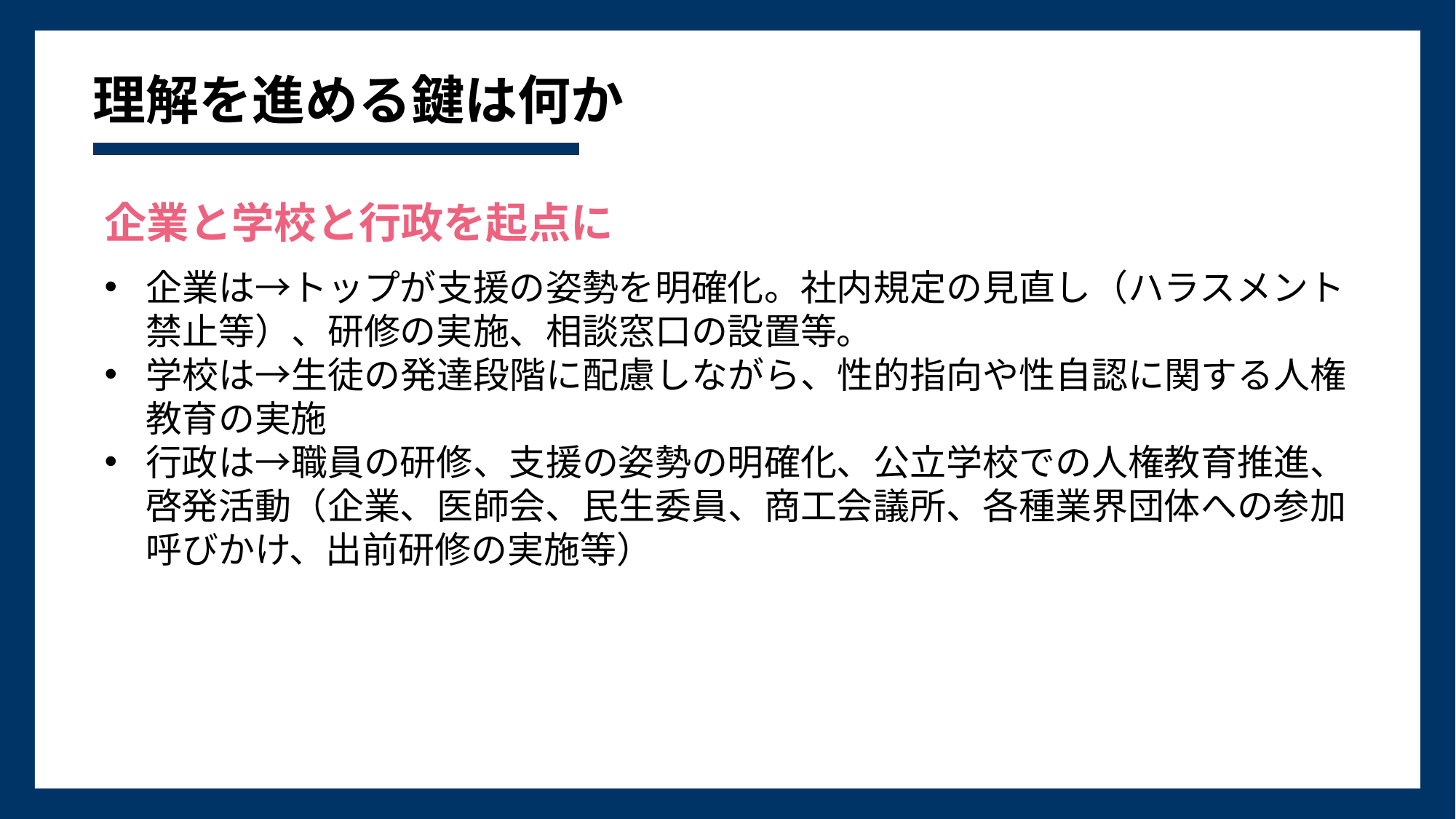

# 理解を進める鍵は何か

企業と学校と行政を起点に
企業は→トップが支援の姿勢を明確化。社内規定の見直し（ハラスメント禁止等）、研修の実施、相談窓口の設置等。
学校は→生徒の発達段階に配慮しながら、性的指向や性自認に関する人権教育の実施
行政は→職員の研修、支援の姿勢の明確化、公立学校での人権教育推進、啓発活動（企業、医師会、民生委員、商工会議所、各種業界団体への参加呼びかけ、出前研修の実施等）